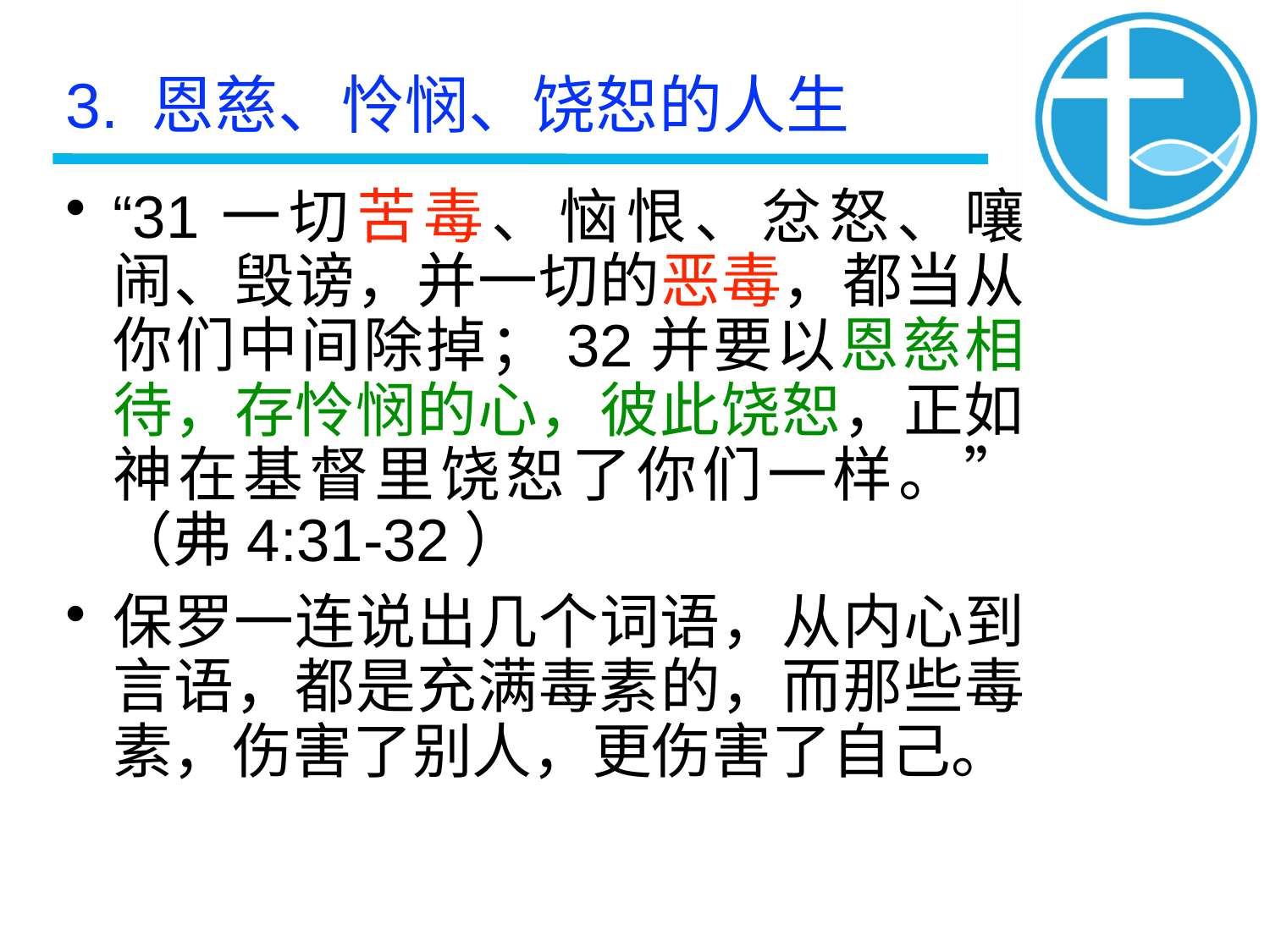

3. 恩慈、怜悯、饶恕的人生
“31一切苦毒、恼恨、忿怒、嚷闹、毁谤，并一切的恶毒，都当从你们中间除掉；32并要以恩慈相待，存怜悯的心，彼此饶恕，正如神在基督里饶恕了你们一样。”（弗4:31-32）
保罗一连说出几个词语，从内心到言语，都是充满毒素的，而那些毒素，伤害了别人，更伤害了自己。